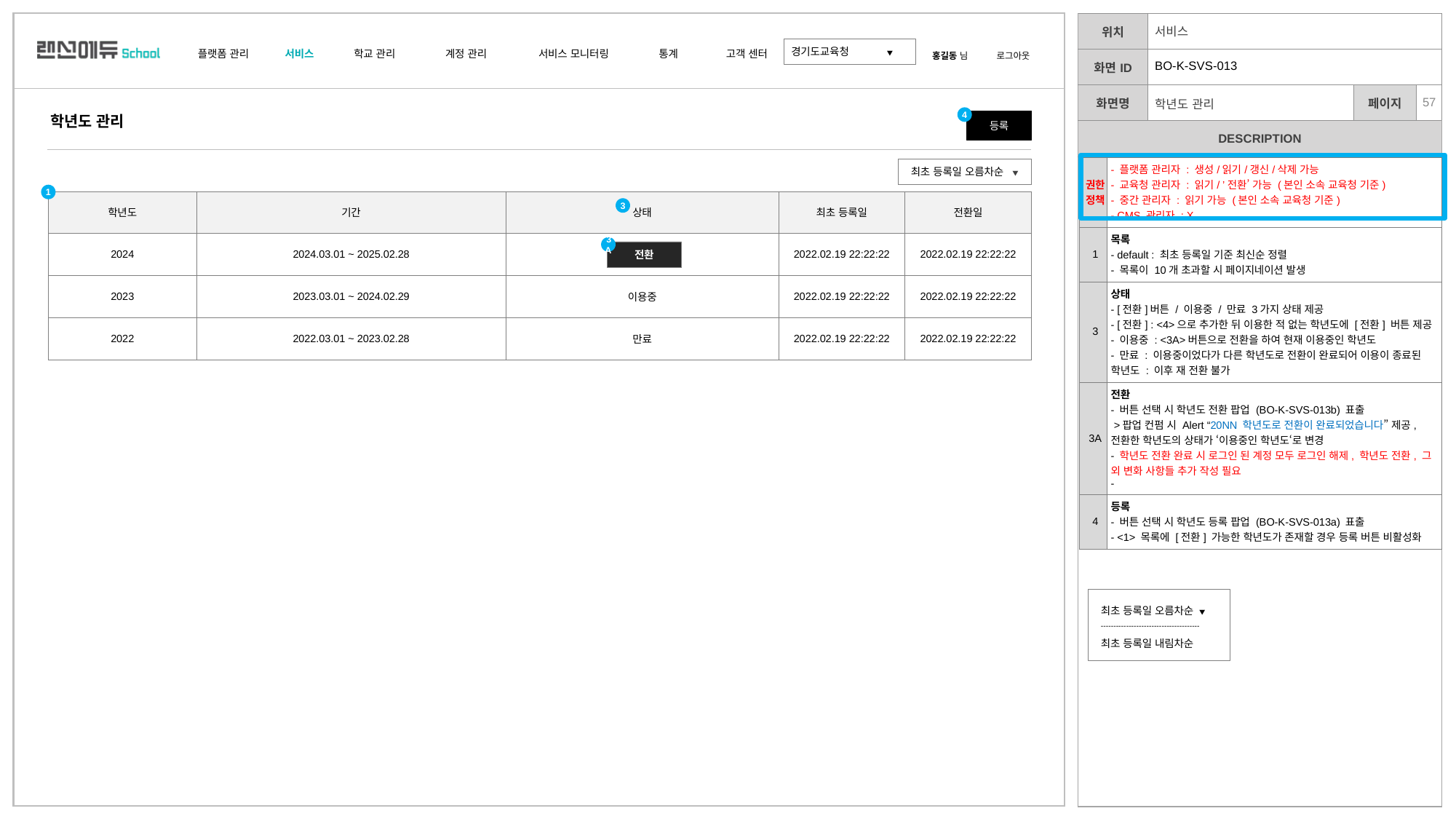

|  | 서비스 |  |  |
| --- | --- | --- | --- |
|  | BO-K-SVS-013 |  |  |
|  | 학년도 관리 |  |  |
4
등록
학년도 관리

| 권한 정책 | - 플랫폼 관리자 : 생성/읽기/갱신/삭제 가능 - 교육청 관리자 : 읽기/ ’전환’ 가능 (본인 소속 교육청 기준) - 중간 관리자 : 읽기 가능 (본인 소속 교육청 기준) - CMS 관리자 : X |
| --- | --- |
| 1 | 목록 - default : 최초 등록일 기준 최신순 정렬 - 목록이 10개 초과할 시 페이지네이션 발생 |
| 3 | 상태 - [전환]버튼 / 이용중 / 만료 3가지 상태 제공 - [전환] : <4>으로 추가한 뒤 이용한 적 없는 학년도에 [전환] 버튼 제공 - 이용중 : <3A>버튼으로 전환을 하여 현재 이용중인 학년도 - 만료 : 이용중이었다가 다른 학년도로 전환이 완료되어 이용이 종료된 학년도 : 이후 재 전환 불가 |
| 3A | 전환 - 버튼 선택 시 학년도 전환 팝업 (BO-K-SVS-013b) 표출 >팝업 컨펌 시 Alert “20NN 학년도로 전환이 완료되었습니다” 제공, 전환한 학년도의 상태가 ‘이용중인 학년도‘로 변경 - 학년도 전환 완료 시 로그인 된 계정 모두 로그인 해제, 학년도 전환, 그 외 변화 사항들 추가 작성 필요 - |
| 4 | 등록 - 버튼 선택 시 학년도 등록 팝업 (BO-K-SVS-013a) 표출 - <1> 목록에 [전환] 가능한 학년도가 존재할 경우 등록 버튼 비활성화 |
최초 등록일 오름차순   ▼
1
| 학년도 | 기간 | 상태 | 최초 등록일 | 전환일 |
| --- | --- | --- | --- | --- |
| 2024 | 2024.03.01 ~ 2025.02.28 |  | 2022.02.19 22:22:22 | 2022.02.19 22:22:22 |
| 2023 | 2023.03.01 ~ 2024.02.29 | 이용중 | 2022.02.19 22:22:22 | 2022.02.19 22:22:22 |
| 2022 | 2022.03.01 ~ 2023.02.28 | 만료 | 2022.02.19 22:22:22 | 2022.02.19 22:22:22 |
3
3A
전환
최초 등록일 오름차순  ▼
---------------------------------------
최초 등록일 내림차순